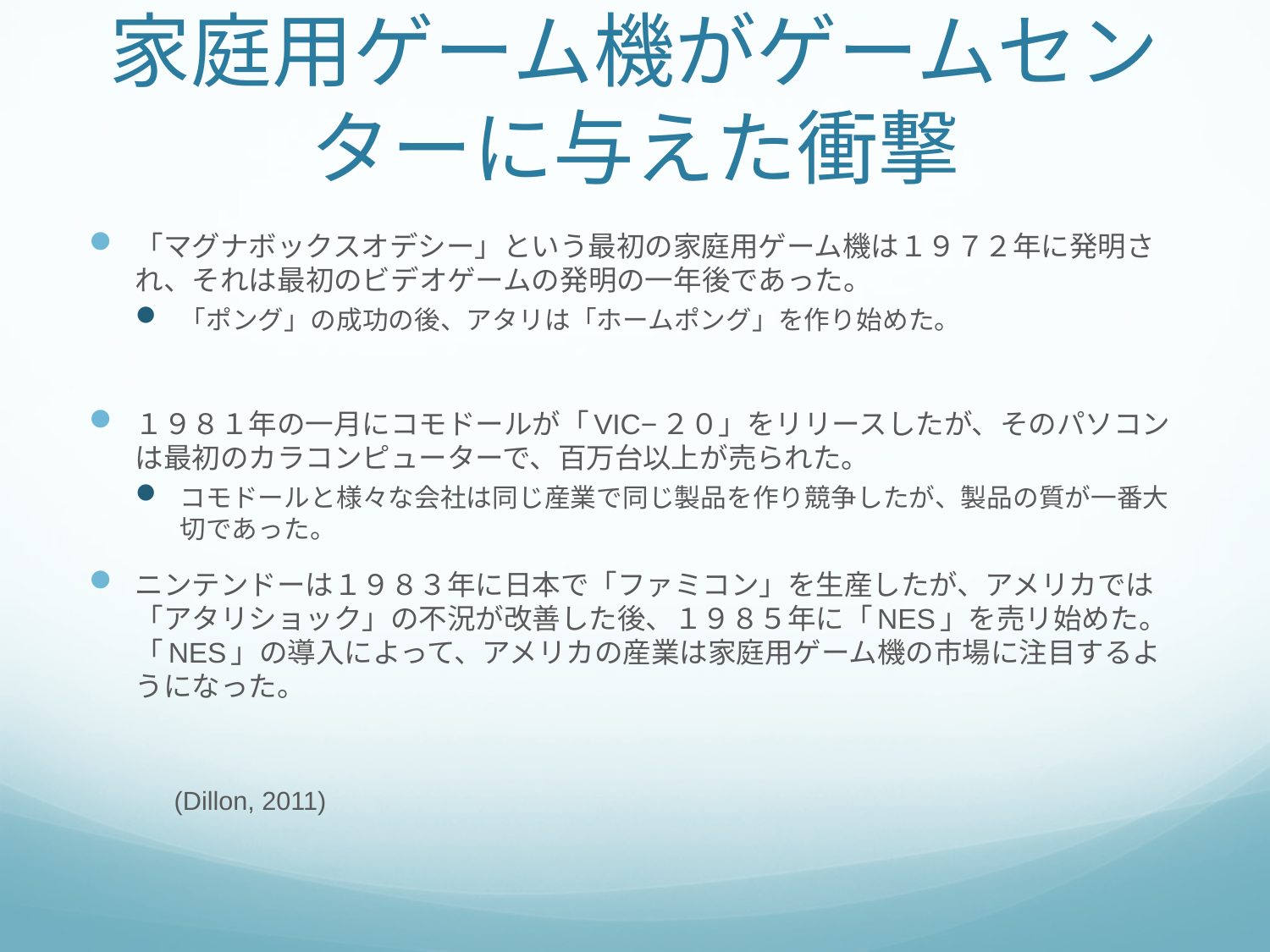

# 家庭用ゲーム機がゲームセンターに与えた衝撃
「マグナボックスオデシー」という最初の家庭用ゲーム機は１９７２年に発明され、それは最初のビデオゲームの発明の一年後であった。
「ポング」の成功の後、アタリは「ホームポング」を作り始めた。

１９８１年の一月にコモドールが「VIC−２０」をリリースしたが、そのパソコンは最初のカラコンピューターで、百万台以上が売られた。
コモドールと様々な会社は同じ産業で同じ製品を作り競争したが、製品の質が一番大切であった。
ニンテンドーは１９８３年に日本で「ファミコン」を生産したが、アメリカでは「アタリショック」の不況が改善した後、１９８５年に「NES」を売リ始めた。「NES」の導入によって、アメリカの産業は家庭用ゲーム機の市場に注目するようになった。

						(Dillon, 2011)